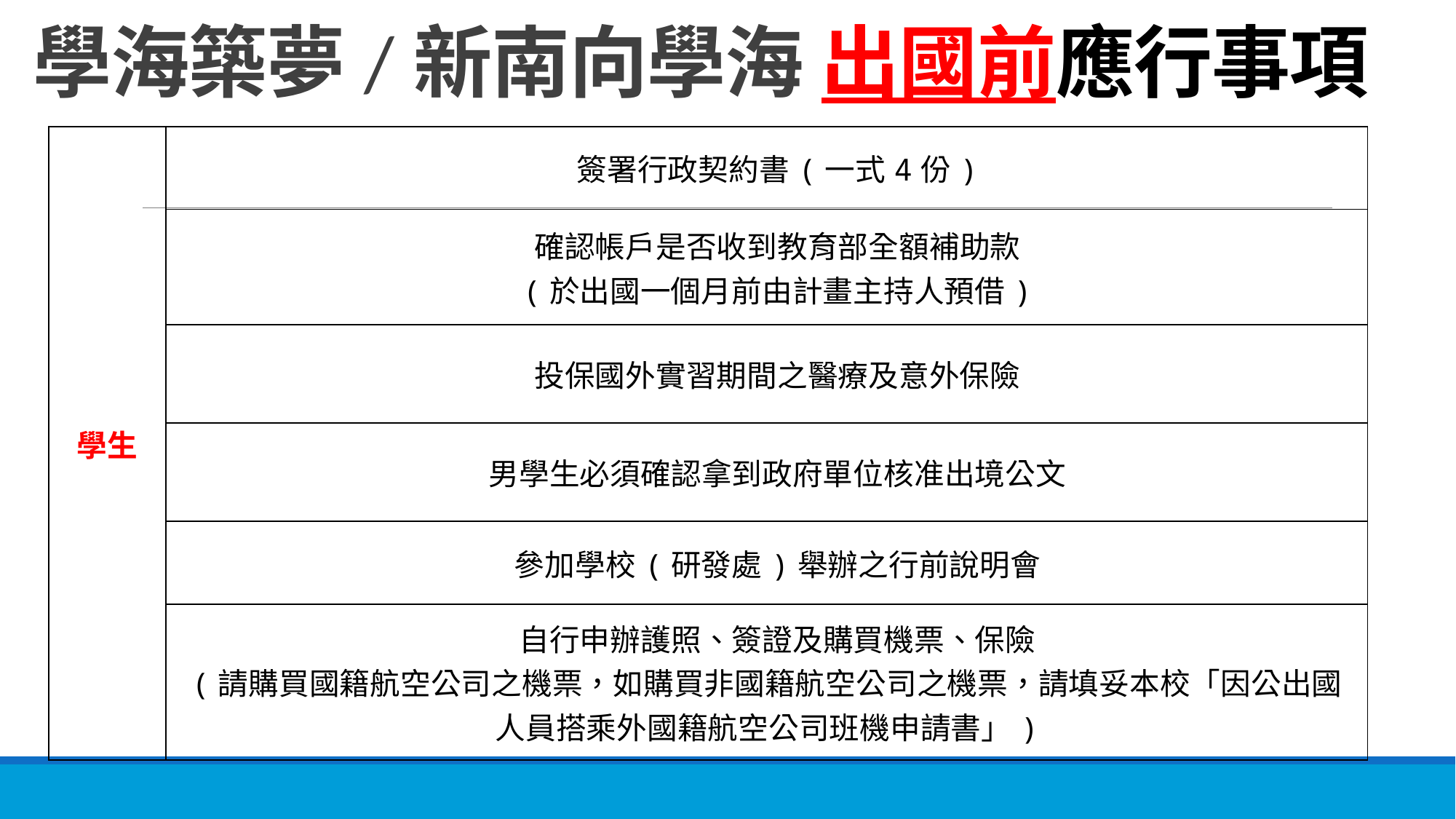

# 學海築夢/新南向學海 出國前應行事項
| 學生 | 簽署行政契約書(一式4份) |
| --- | --- |
|  | 確認帳戶是否收到教育部全額補助款 (於出國一個月前由計畫主持人預借) |
|  | 投保國外實習期間之醫療及意外保險 |
|  | 男學生必須確認拿到政府單位核准出境公文 |
|  | 參加學校(研發處)舉辦之行前說明會 |
|  | 自行申辦護照、簽證及購買機票、保險 (請購買國籍航空公司之機票，如購買非國籍航空公司之機票，請填妥本校「因公出國人員搭乘外國籍航空公司班機申請書」) |